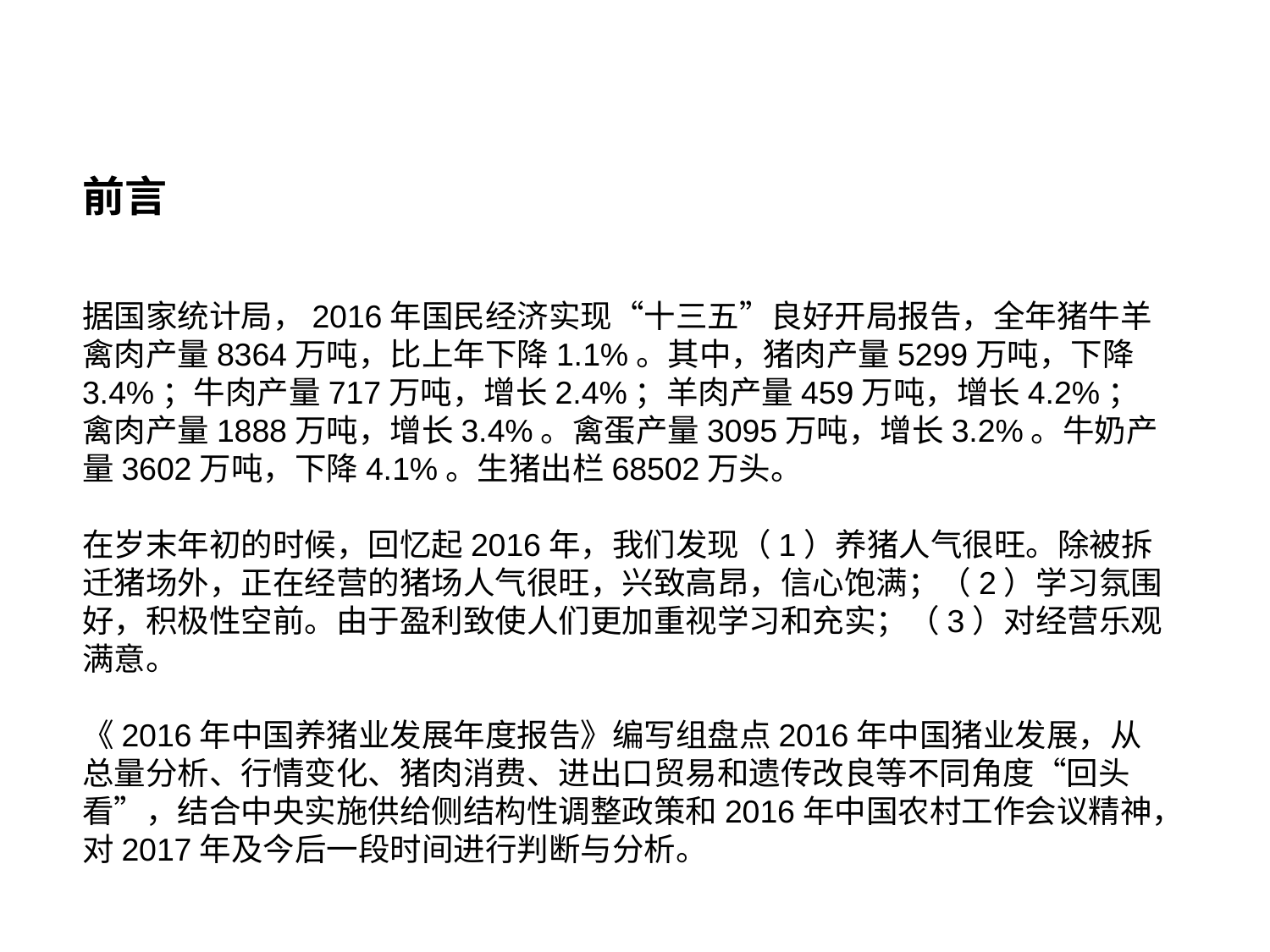

前言

据国家统计局，2016年国民经济实现“十三五”良好开局报告，全年猪牛羊禽肉产量8364万吨，比上年下降1.1%。其中，猪肉产量5299万吨，下降3.4%；牛肉产量717万吨，增长2.4%；羊肉产量459万吨，增长4.2%；禽肉产量1888万吨，增长3.4%。禽蛋产量3095万吨，增长3.2%。牛奶产量3602万吨，下降4.1%。生猪出栏68502万头。

在岁末年初的时候，回忆起2016年，我们发现（1）养猪人气很旺。除被拆迁猪场外，正在经营的猪场人气很旺，兴致高昂，信心饱满；（2）学习氛围好，积极性空前。由于盈利致使人们更加重视学习和充实；（3）对经营乐观满意。

《2016年中国养猪业发展年度报告》编写组盘点2016年中国猪业发展，从总量分析、行情变化、猪肉消费、进出口贸易和遗传改良等不同角度“回头看”，结合中央实施供给侧结构性调整政策和2016年中国农村工作会议精神，对2017年及今后一段时间进行判断与分析。